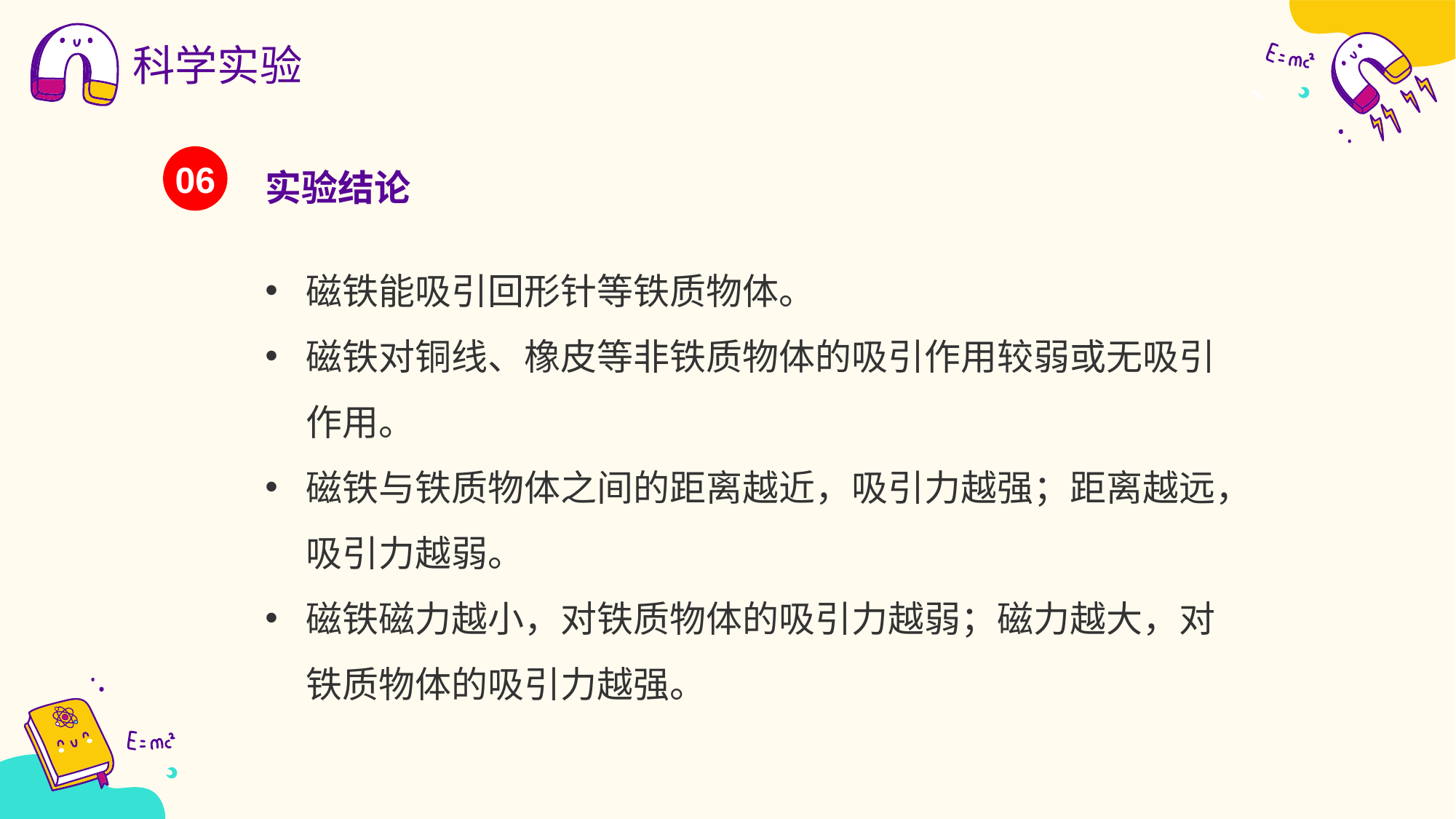

科学实验
实验结论
06
磁铁能吸引回形针等铁质物体。
磁铁对铜线、橡皮等非铁质物体的吸引作用较弱或无吸引作用。
磁铁与铁质物体之间的距离越近，吸引力越强；距离越远，吸引力越弱。
磁铁磁力越小，对铁质物体的吸引力越弱；磁力越大，对铁质物体的吸引力越强。